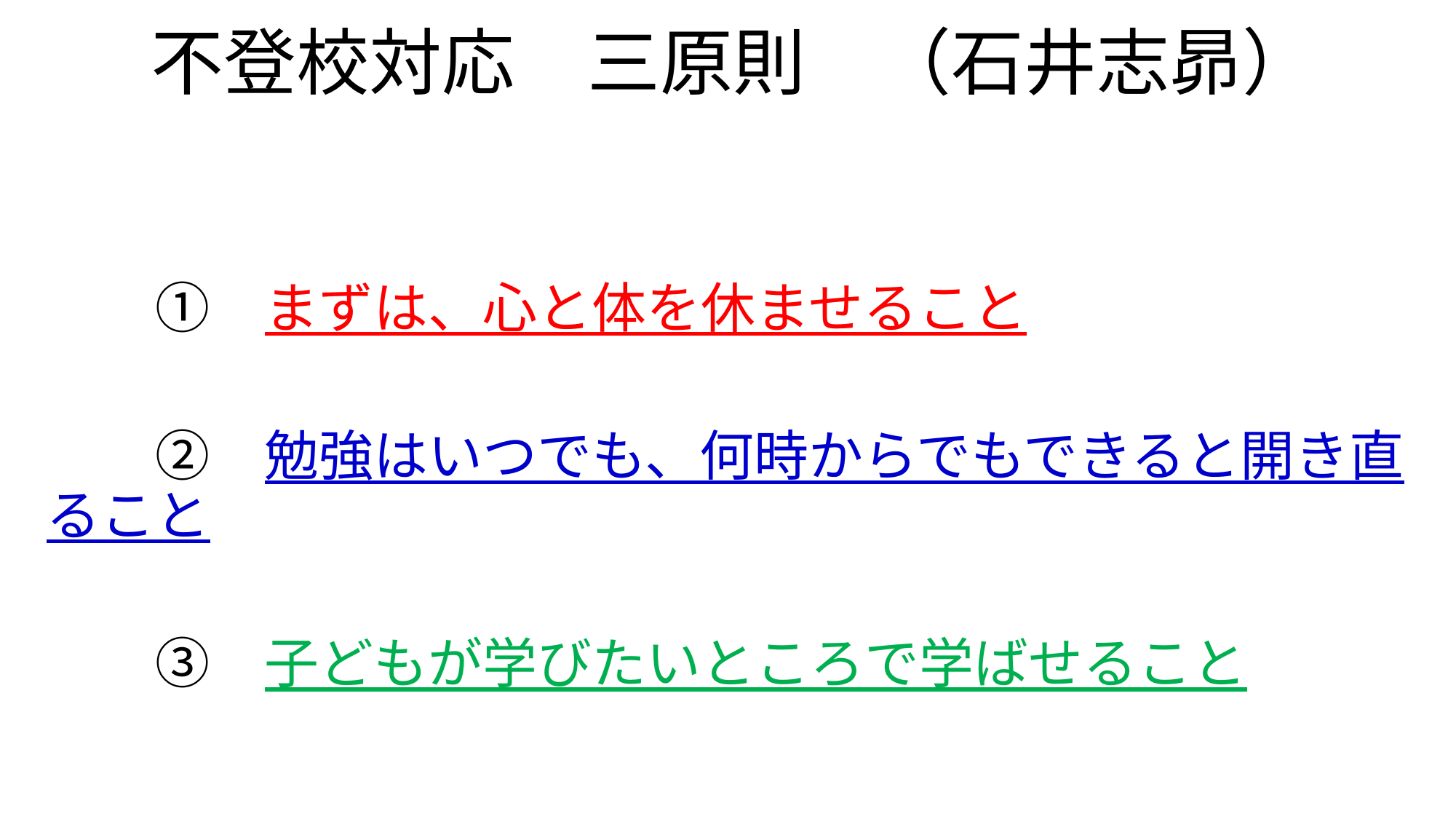

# 不登校対応　三原則　（石井志昴）

　　①　まずは、心と体を休ませること

　　②　勉強はいつでも、何時からでもできると開き直ること

　　③　子どもが学びたいところで学ばせること